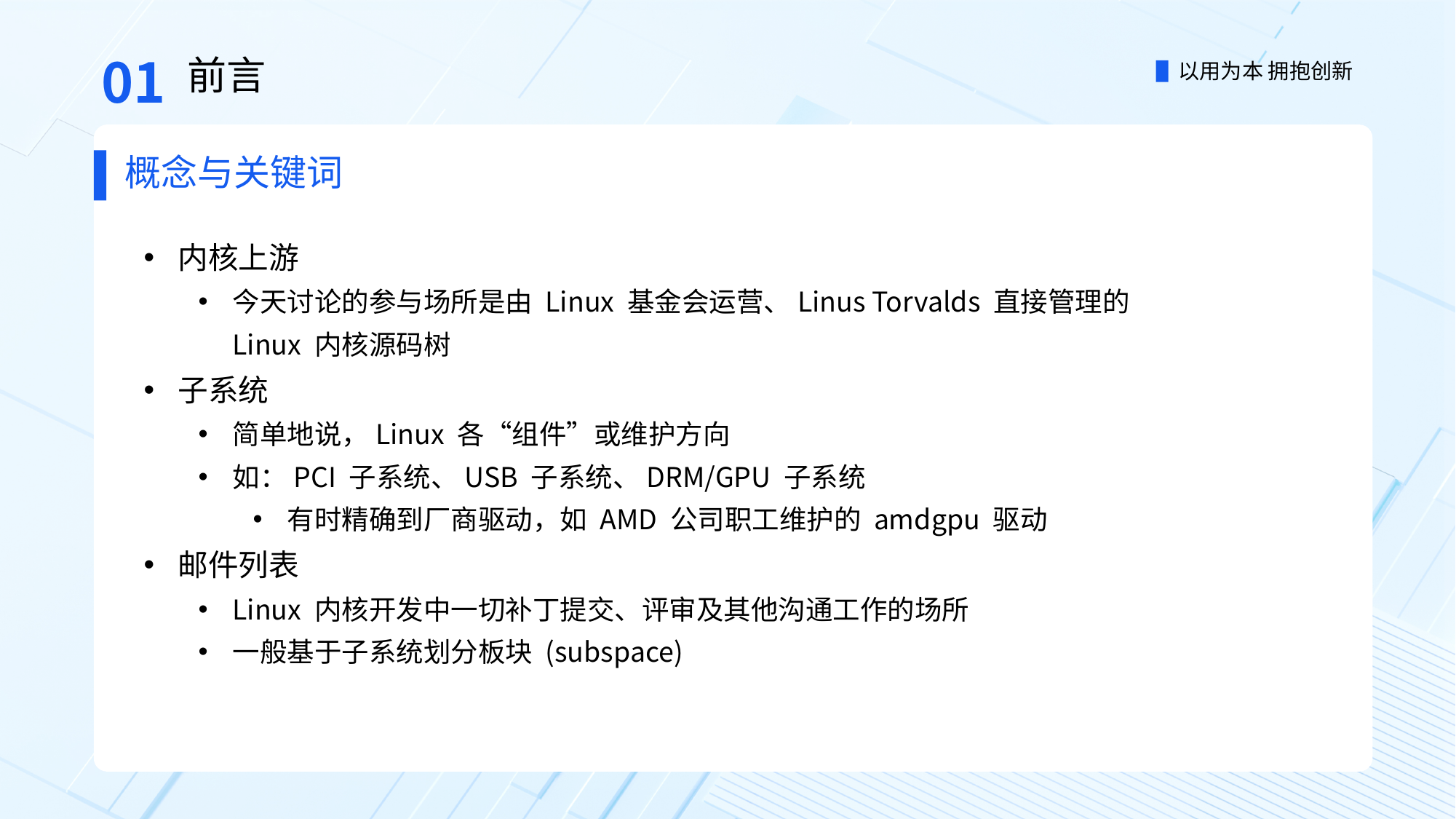

01
前言
概念与关键词
内核上游
今天讨论的参与场所是由 Linux 基金会运营、Linus Torvalds 直接管理的
Linux 内核源码树
子系统
简单地说，Linux 各“组件”或维护方向
如：PCI 子系统、USB 子系统、DRM/GPU 子系统
有时精确到厂商驱动，如 AMD 公司职工维护的 amdgpu 驱动
邮件列表
Linux 内核开发中一切补丁提交、评审及其他沟通工作的场所
一般基于子系统划分板块 (subspace)